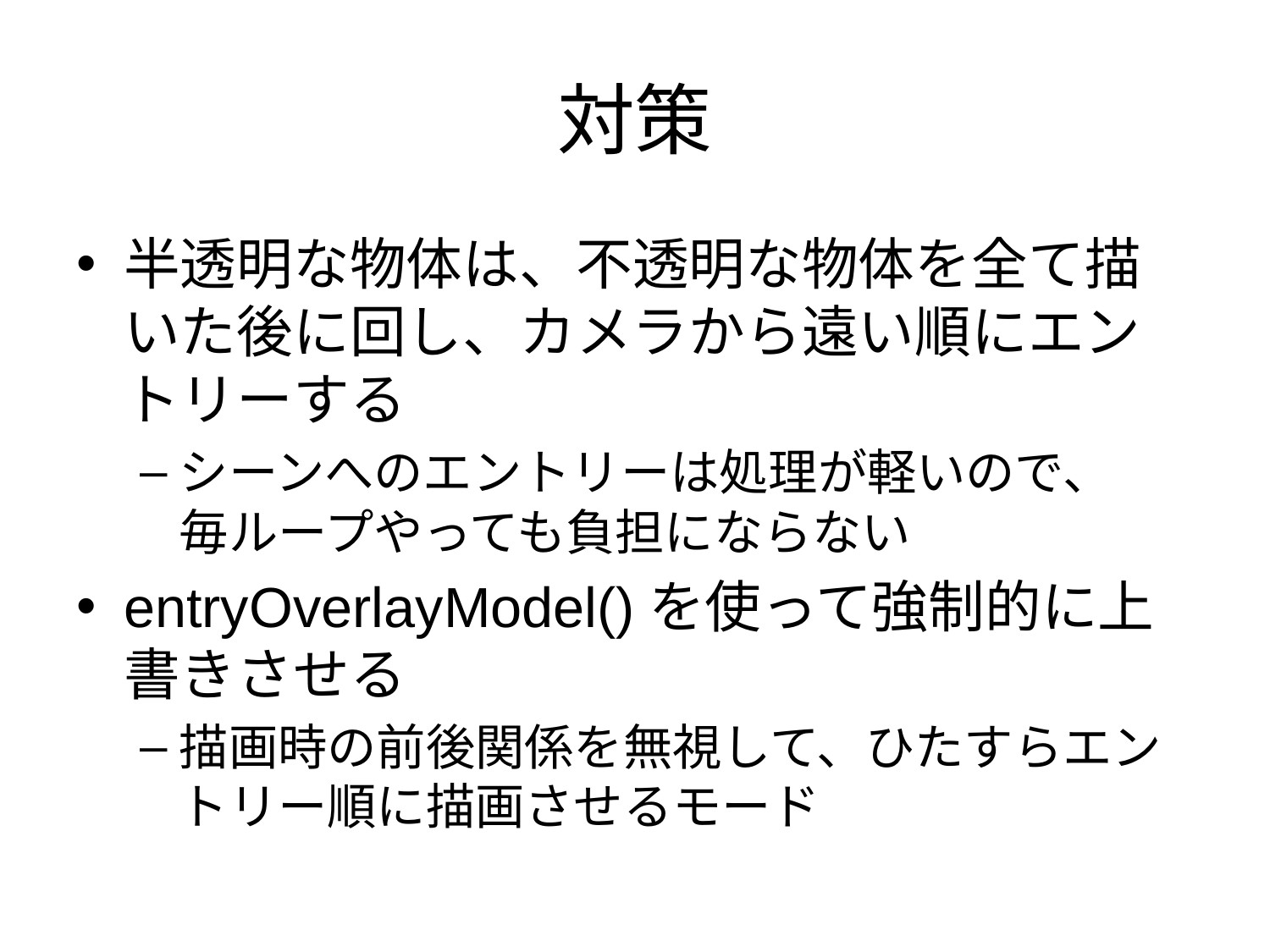

# 対策
半透明な物体は、不透明な物体を全て描いた後に回し、カメラから遠い順にエントリーする
シーンへのエントリーは処理が軽いので、
毎ループやっても負担にならない
entryOverlayModel()を使って強制的に上書きさせる
描画時の前後関係を無視して、ひたすらエントリー順に描画させるモード